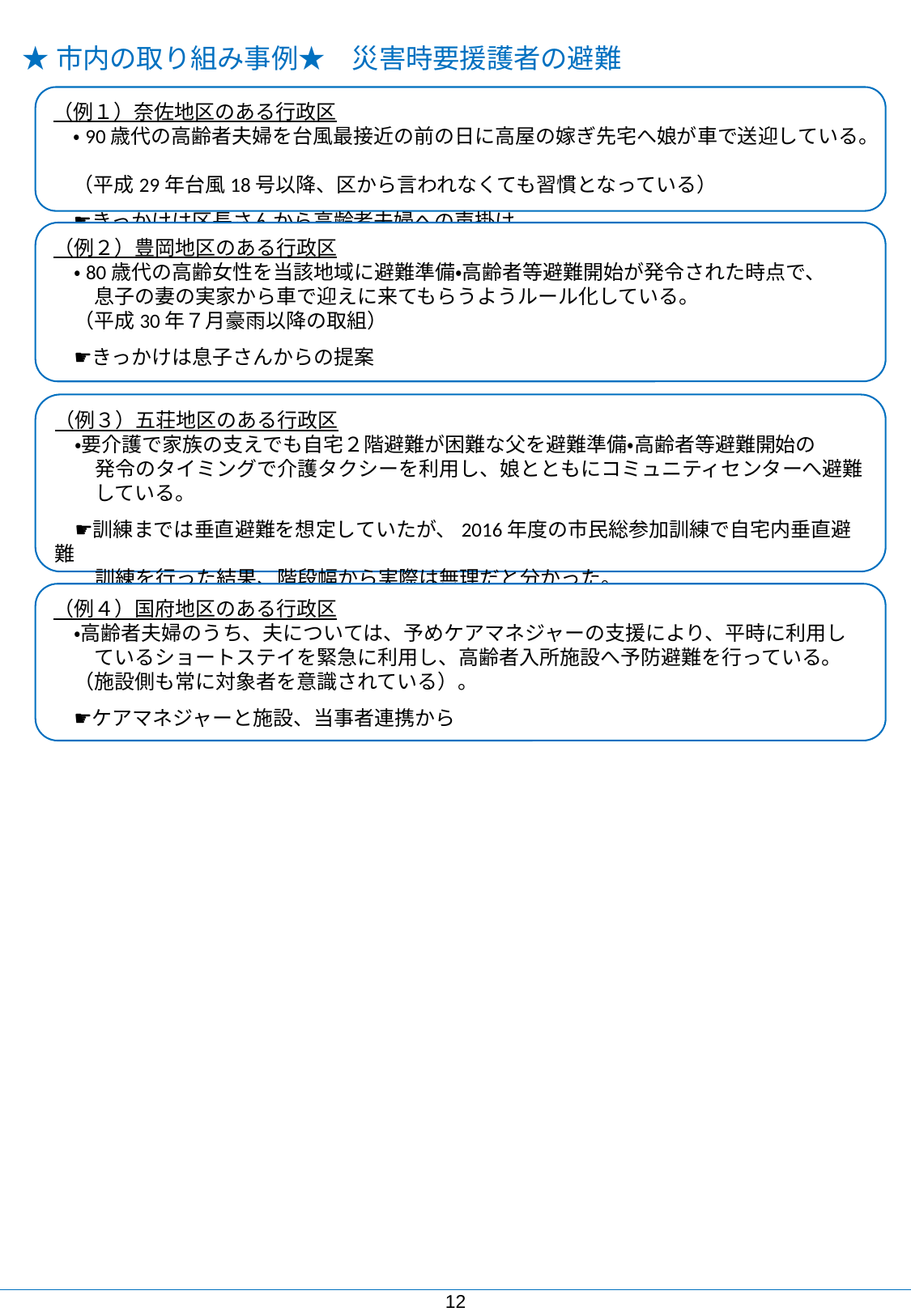

★市内の取り組み事例★　災害時要援護者の避難
（例１）奈佐地区のある行政区
　・90歳代の高齢者夫婦を台風最接近の前の日に高屋の嫁ぎ先宅へ娘が車で送迎している。
　（平成29年台風18号以降、区から言われなくても習慣となっている）

　☛きっかけは区長さんから高齢者夫婦への声掛け

（例２）豊岡地区のある行政区
　・80歳代の高齢女性を当該地域に避難準備・高齢者等避難開始が発令された時点で、
　　息子の妻の実家から車で迎えに来てもらうようルール化している。
　（平成30年７月豪雨以降の取組）

　☛きっかけは息子さんからの提案
（例３）五荘地区のある行政区
　・要介護で家族の支えでも自宅２階避難が困難な父を避難準備・高齢者等避難開始の
　　発令のタイミングで介護タクシーを利用し、娘とともにコミュニティセンターへ避難
　　している。

　☛訓練までは垂直避難を想定していたが、2016年度の市民総参加訓練で自宅内垂直避難
　　訓練を行った結果、階段幅から実際は無理だと分かった。
（例４）国府地区のある行政区
　・高齢者夫婦のうち、夫については、予めケアマネジャーの支援により、平時に利用し
　　ているショートステイを緊急に利用し、高齢者入所施設へ予防避難を行っている。
　（施設側も常に対象者を意識されている）。

　☛ケアマネジャーと施設、当事者連携から
12